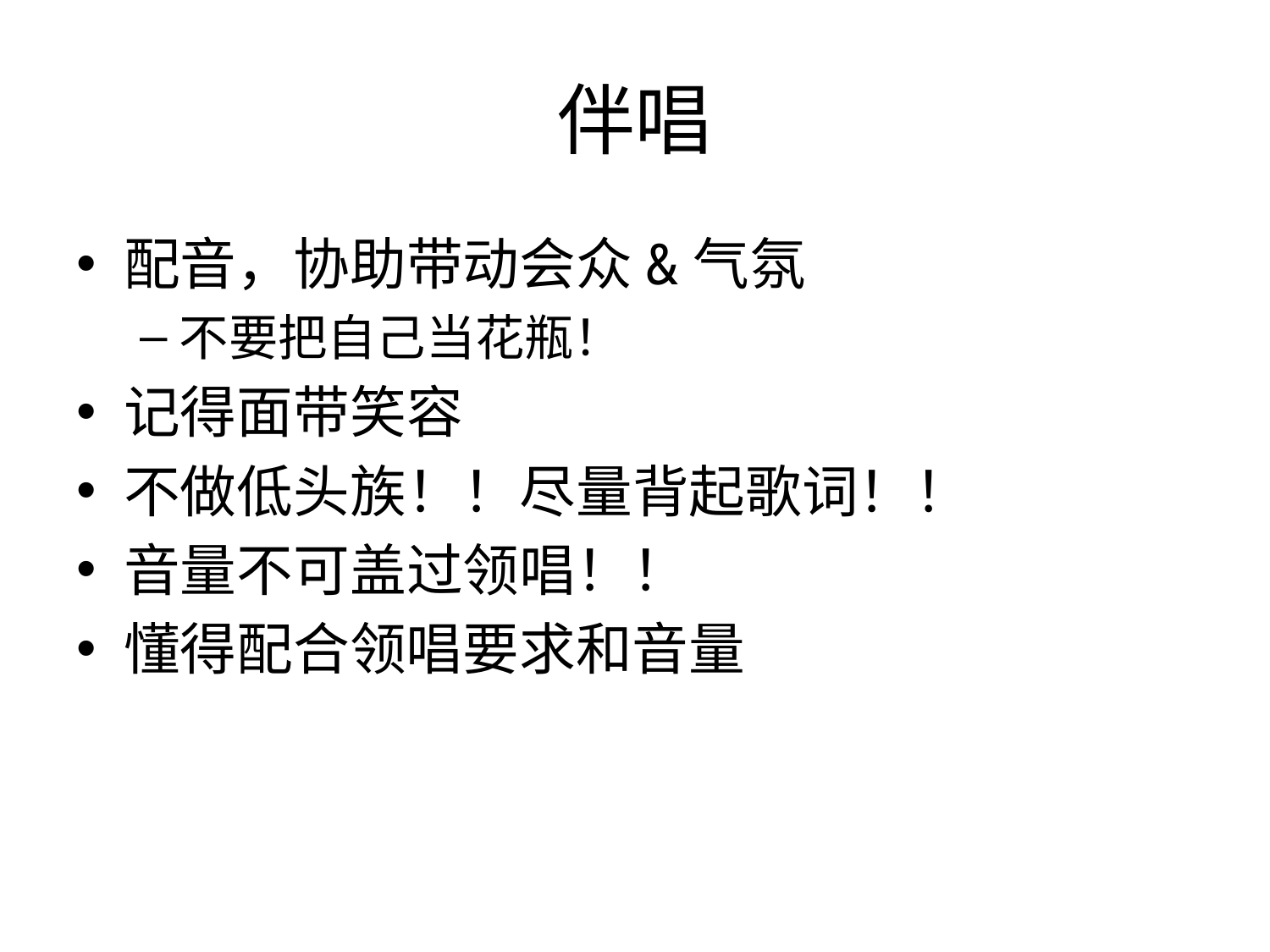

# 伴唱
配音，协助带动会众&气氛
不要把自己当花瓶！
记得面带笑容
不做低头族！！尽量背起歌词！！
音量不可盖过领唱！！
懂得配合领唱要求和音量